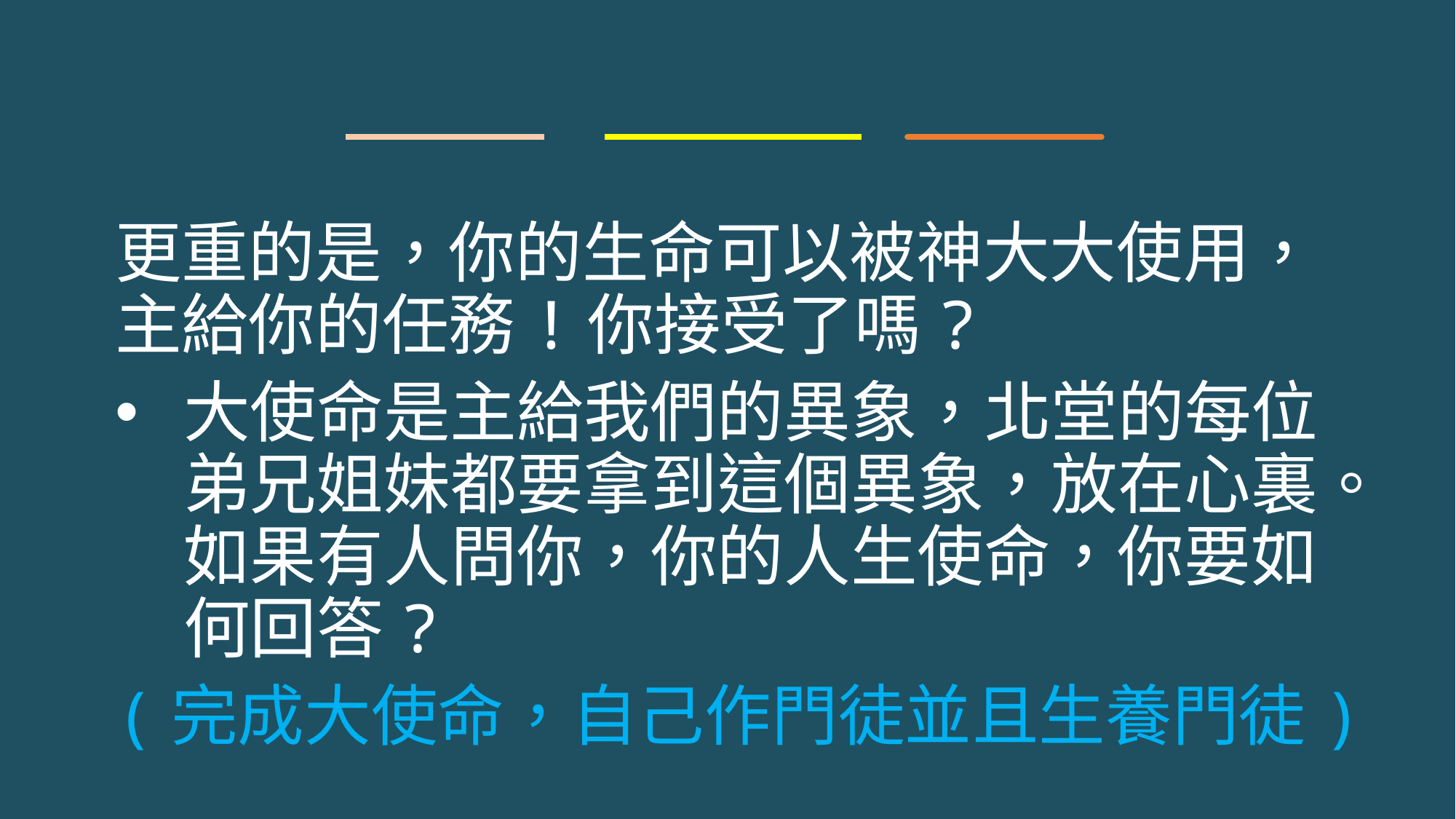

更重的是，你的生命可以被神大大使用，主給你的任務!你接受了嗎?
大使命是主給我們的異象，北堂的每位弟兄姐妹都要拿到這個異象，放在心裏。如果有人問你，你的人生使命，你要如何回答?
(完成大使命，自己作門徒並且生養門徒)